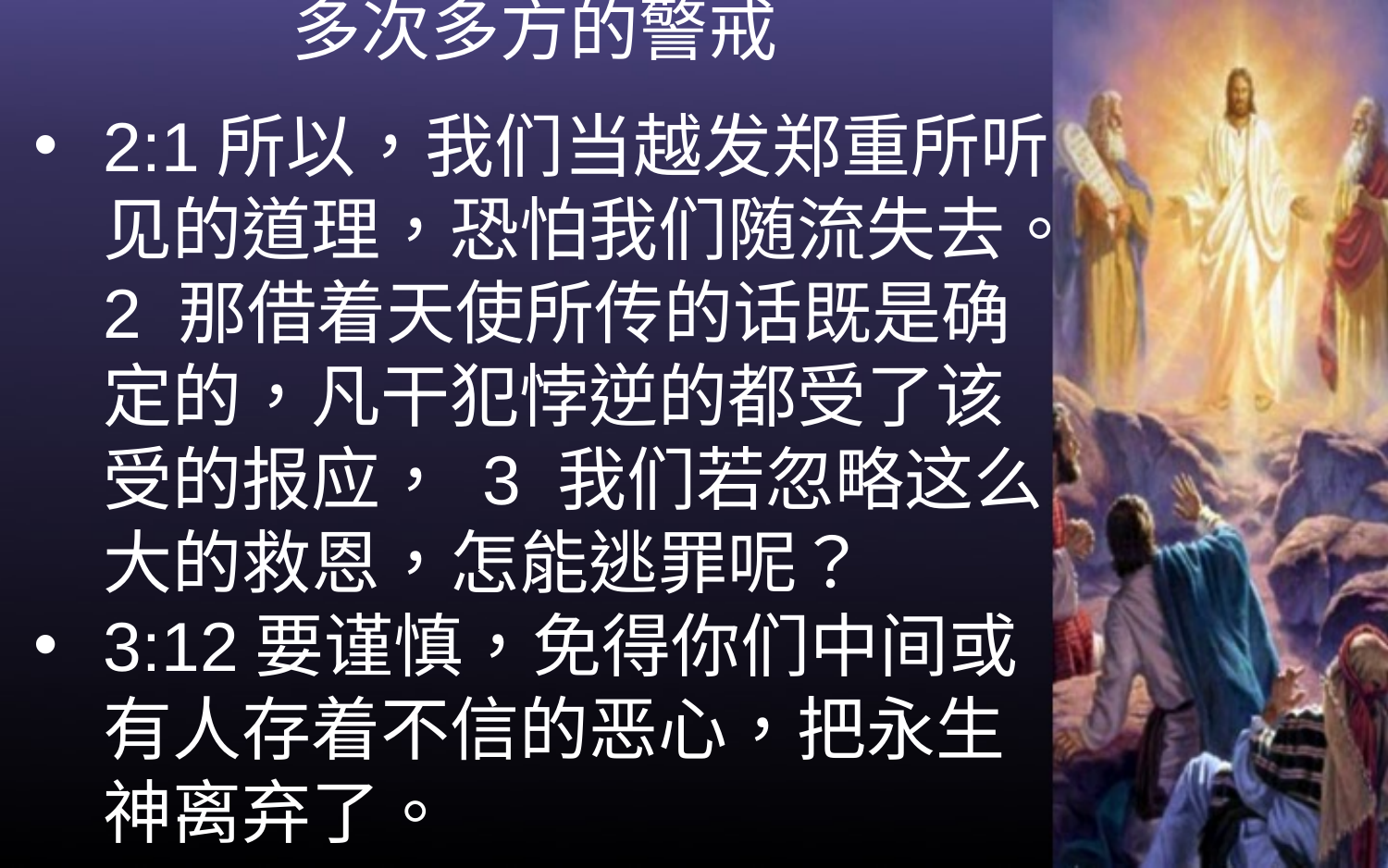

多次多方的警戒
2:1所以，我们当越发郑重所听见的道理，恐怕我们随流失去。2 那借着天使所传的话既是确定的，凡干犯悖逆的都受了该受的报应， 3 我们若忽略这么大的救恩，怎能逃罪呢？
3:12要谨慎，免得你们中间或有人存着不信的恶心，把永生神离弃了。